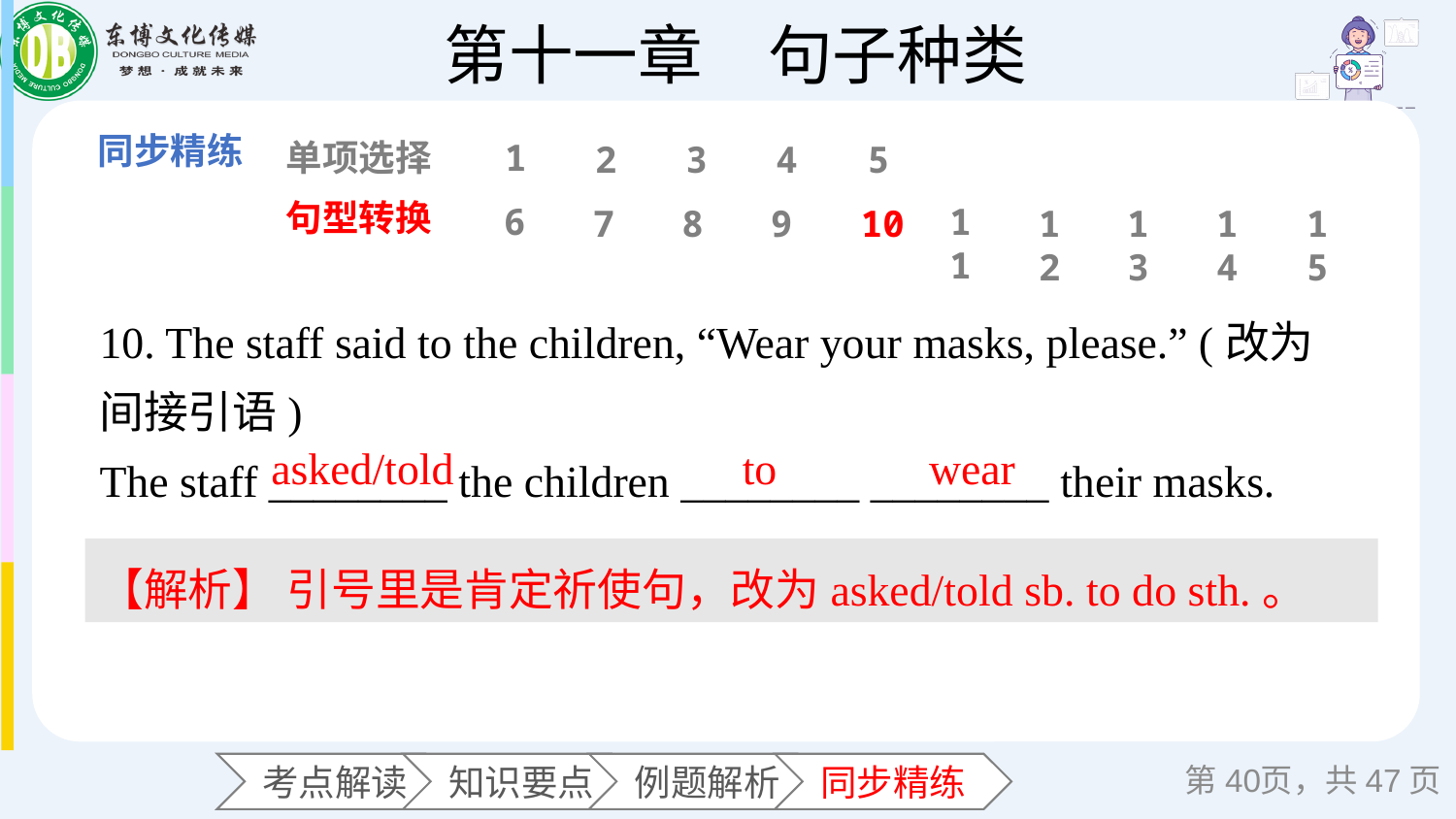

单项选择
1
2
3
4
5
句型转换
6
11
7
8
9
10
12
13
14
15

10. The staff said to the children, “Wear your masks, please.” (改为间接引语)
The staff ________ the children ________ ________ their masks.
asked/told
to
wear
【解析】 引号里是肯定祈使句，改为asked/told sb. to do sth.。
第40页，共47页